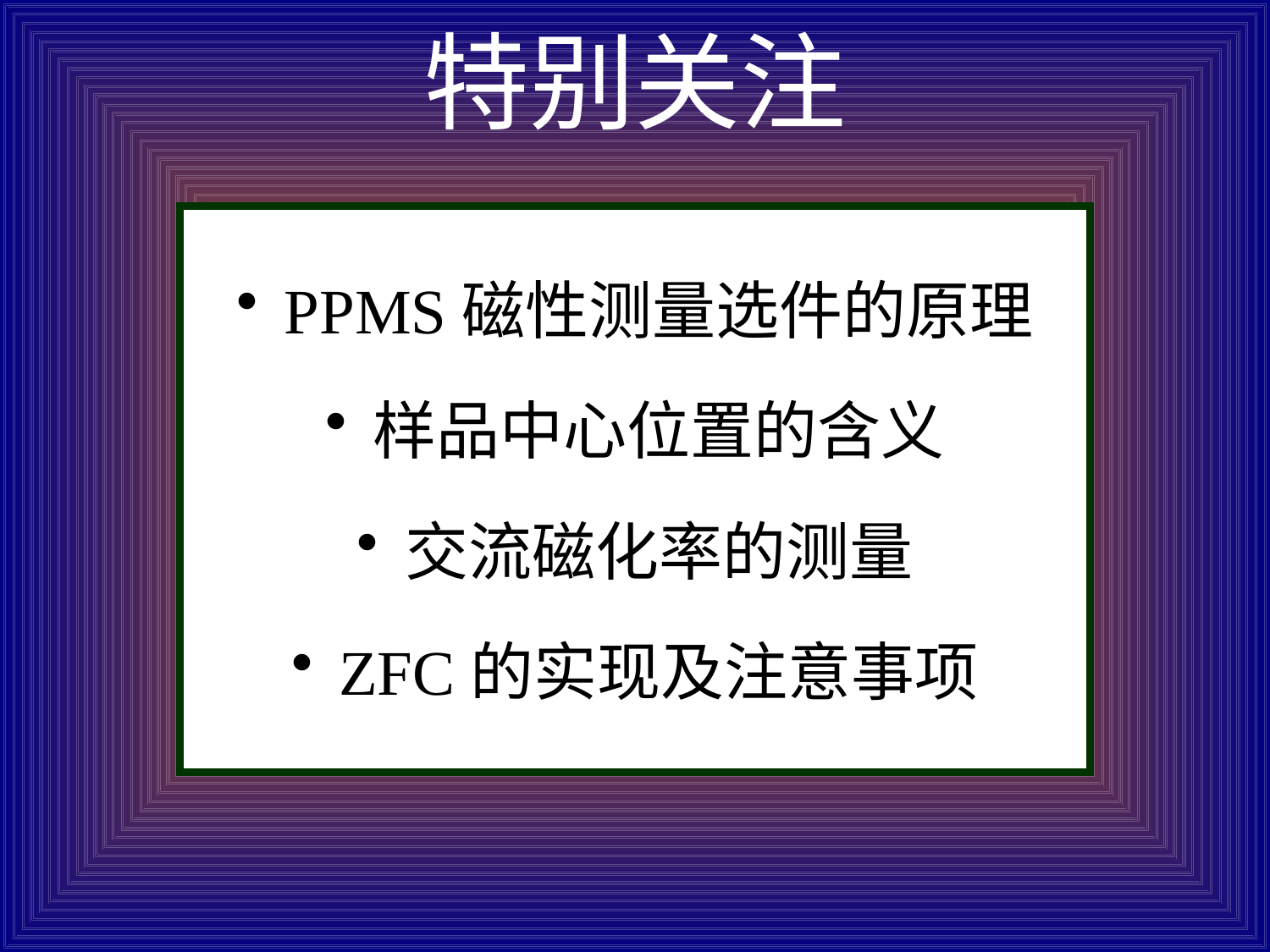

# 特别关注
PPMS磁性测量选件的原理
样品中心位置的含义
交流磁化率的测量
ZFC的实现及注意事项